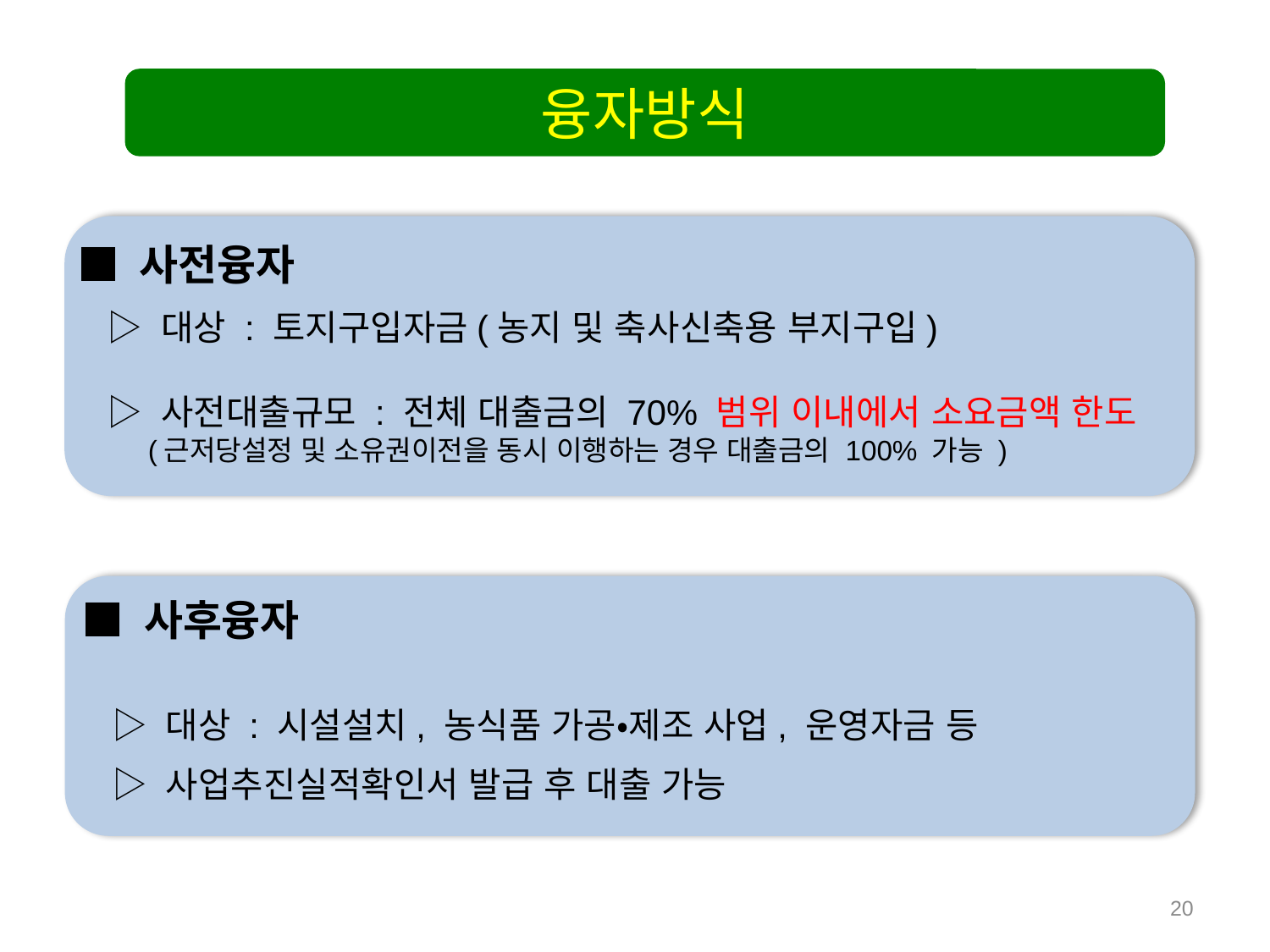

융자방식

■ 사전융자

   ▷ 대상 : 토지구입자금(농지 및 축사신축용 부지구입)
   ▷ 사전대출규모 : 전체 대출금의 70% 범위 이내에서 소요금액 한도
         (근저당설정 및 소유권이전을 동시 이행하는 경우 대출금의 100% 가능 )
■ 사후융자

   ▷ 대상 : 시설설치, 농식품 가공•제조 사업, 운영자금 등

   ▷ 사업추진실적확인서 발급 후 대출 가능

20